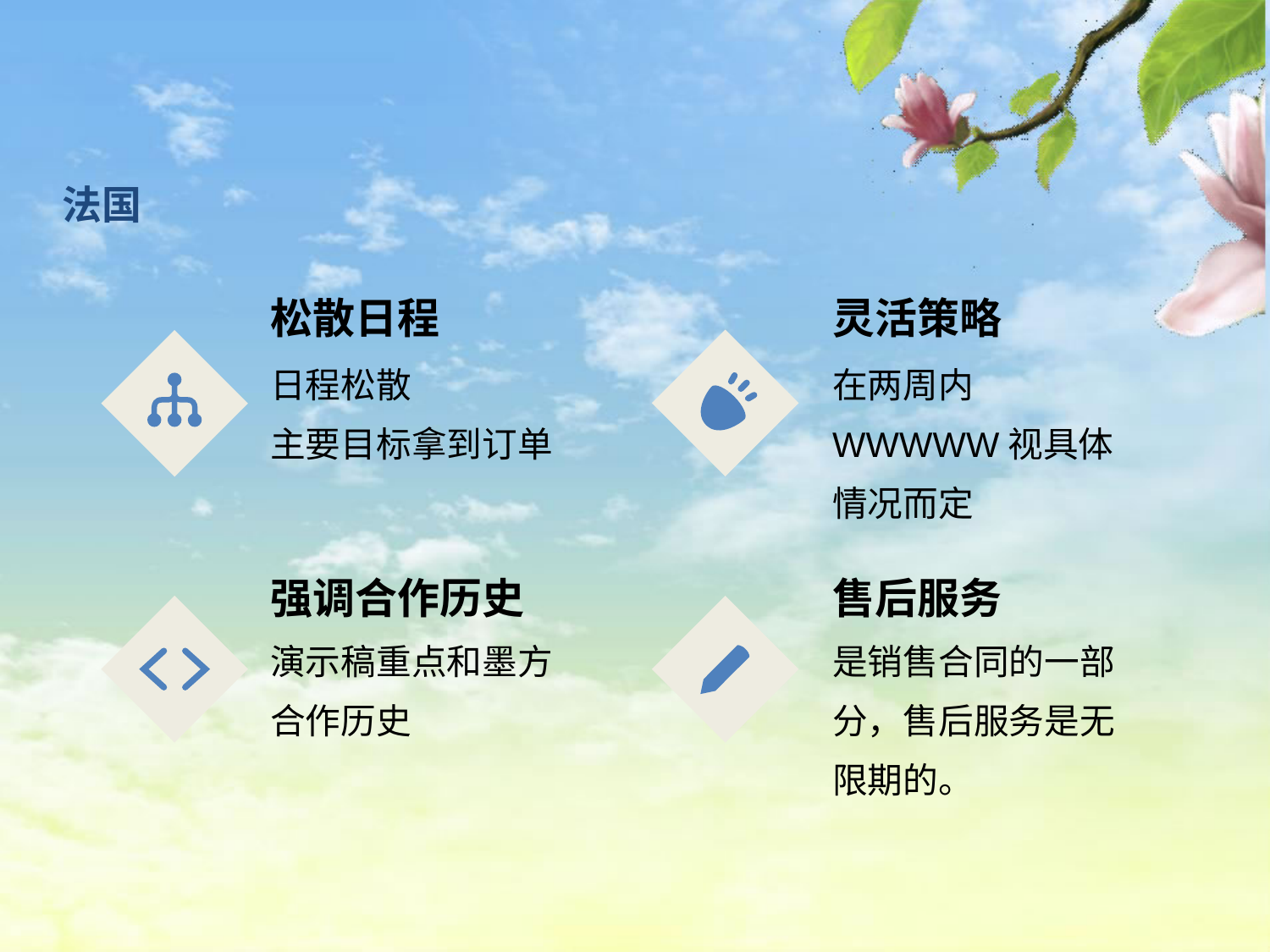

法国
松散日程
灵活策略
日程松散
主要目标拿到订单
在两周内WWWWW视具体情况而定

强调合作历史
售后服务

演示稿重点和墨方合作历史
是销售合同的一部分，售后服务是无限期的。